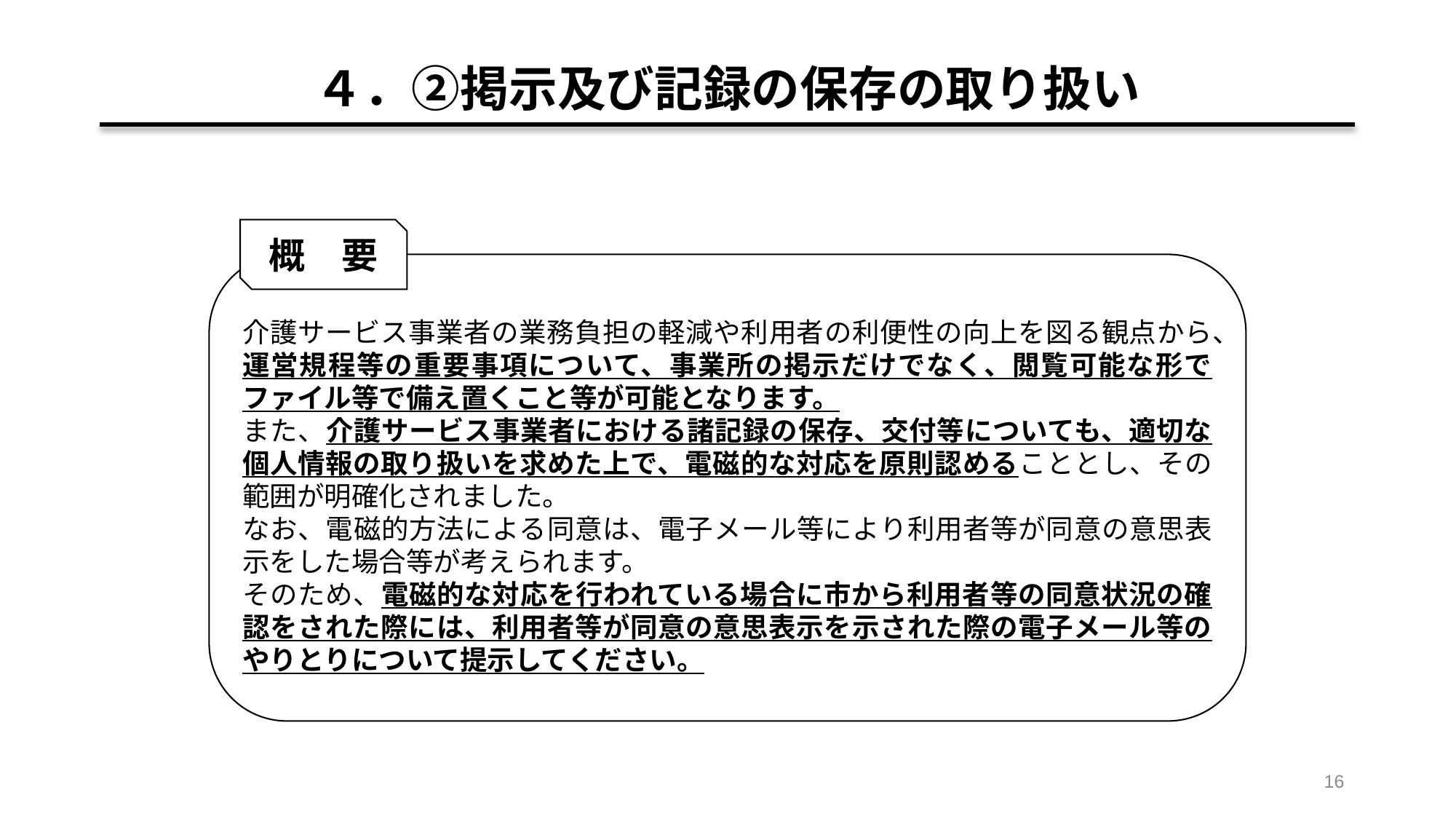

# ４．②掲示及び記録の保存の取り扱い
概　要

介護サービス事業者の業務負担の軽減や利用者の利便性の向上を図る観点から、運営規程等の重要事項について、事業所の掲示だけでなく、閲覧可能な形でファイル等で備え置くこと等が可能となります。
また、介護サービス事業者における諸記録の保存、交付等についても、適切な個人情報の取り扱いを求めた上で、電磁的な対応を原則認めることとし、その範囲が明確化されました。
なお、電磁的方法による同意は、電子メール等により利用者等が同意の意思表示をした場合等が考えられます。
そのため、電磁的な対応を行われている場合に市から利用者等の同意状況の確認をされた際には、利用者等が同意の意思表示を示された際の電子メール等のやりとりについて提示してください。
16